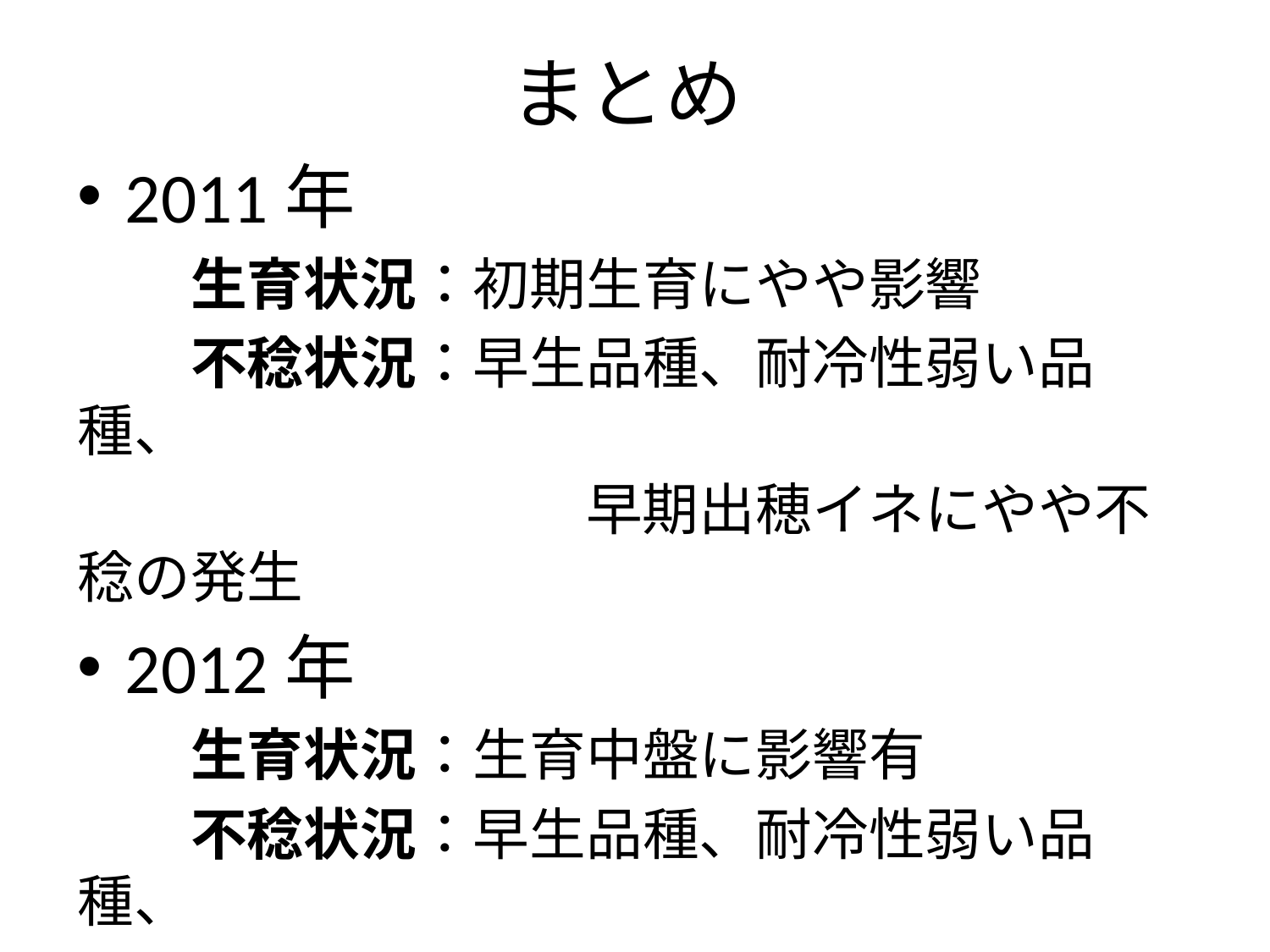

# まとめ
2011年
　　生育状況：初期生育にやや影響
　　不稔状況：早生品種、耐冷性弱い品種、
　　　　　　　　　早期出穂イネにやや不稔の発生
2012年
　　生育状況：生育中盤に影響有
　　不稔状況：早生品種、耐冷性弱い品種、
　　　　　　　　　早期出穂イネにやや不稔の発生